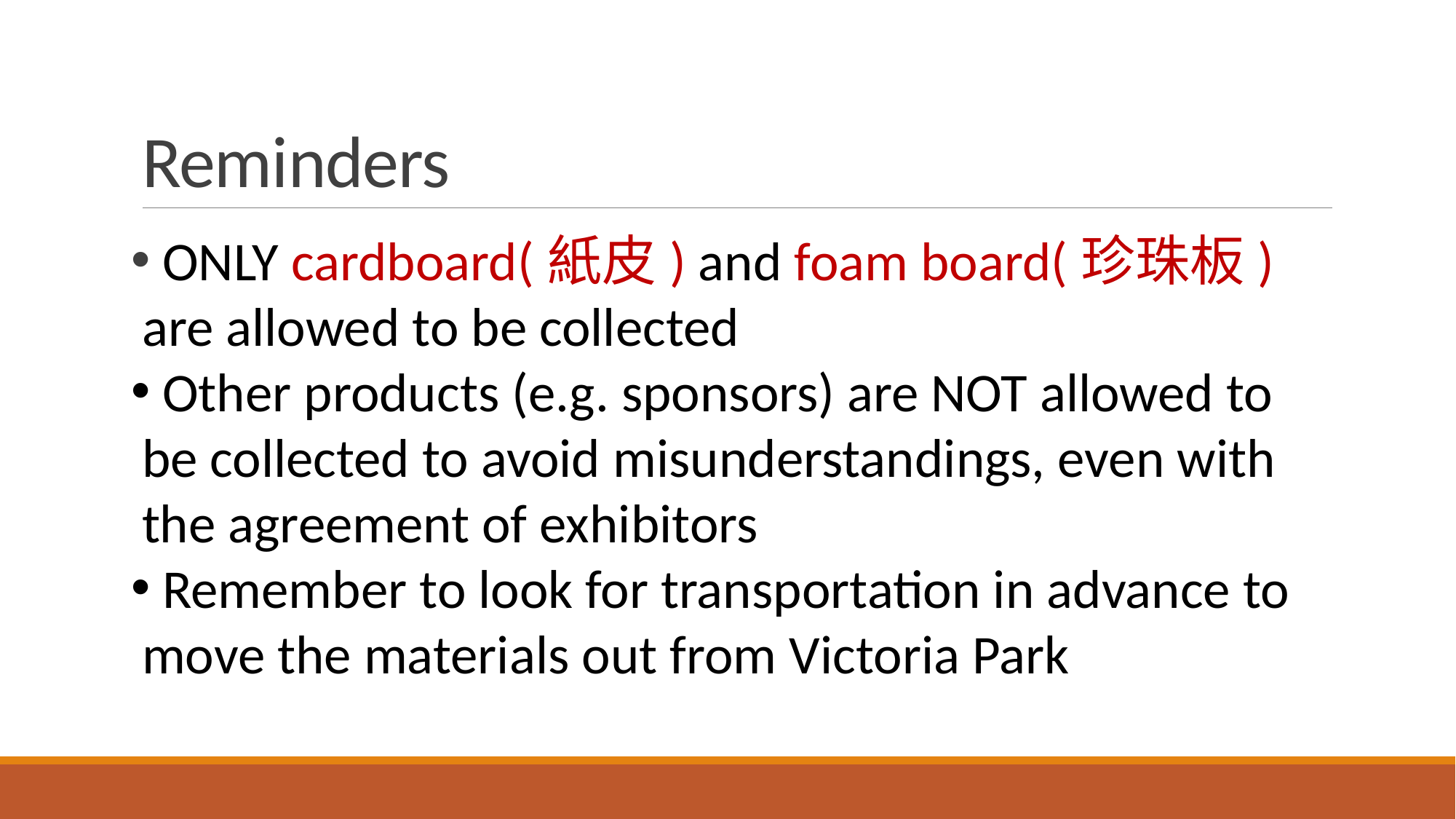

# Reminders
 ONLY cardboard(紙皮) and foam board(珍珠板) are allowed to be collected
 Other products (e.g. sponsors) are NOT allowed to be collected to avoid misunderstandings, even with the agreement of exhibitors
 Remember to look for transportation in advance to move the materials out from Victoria Park